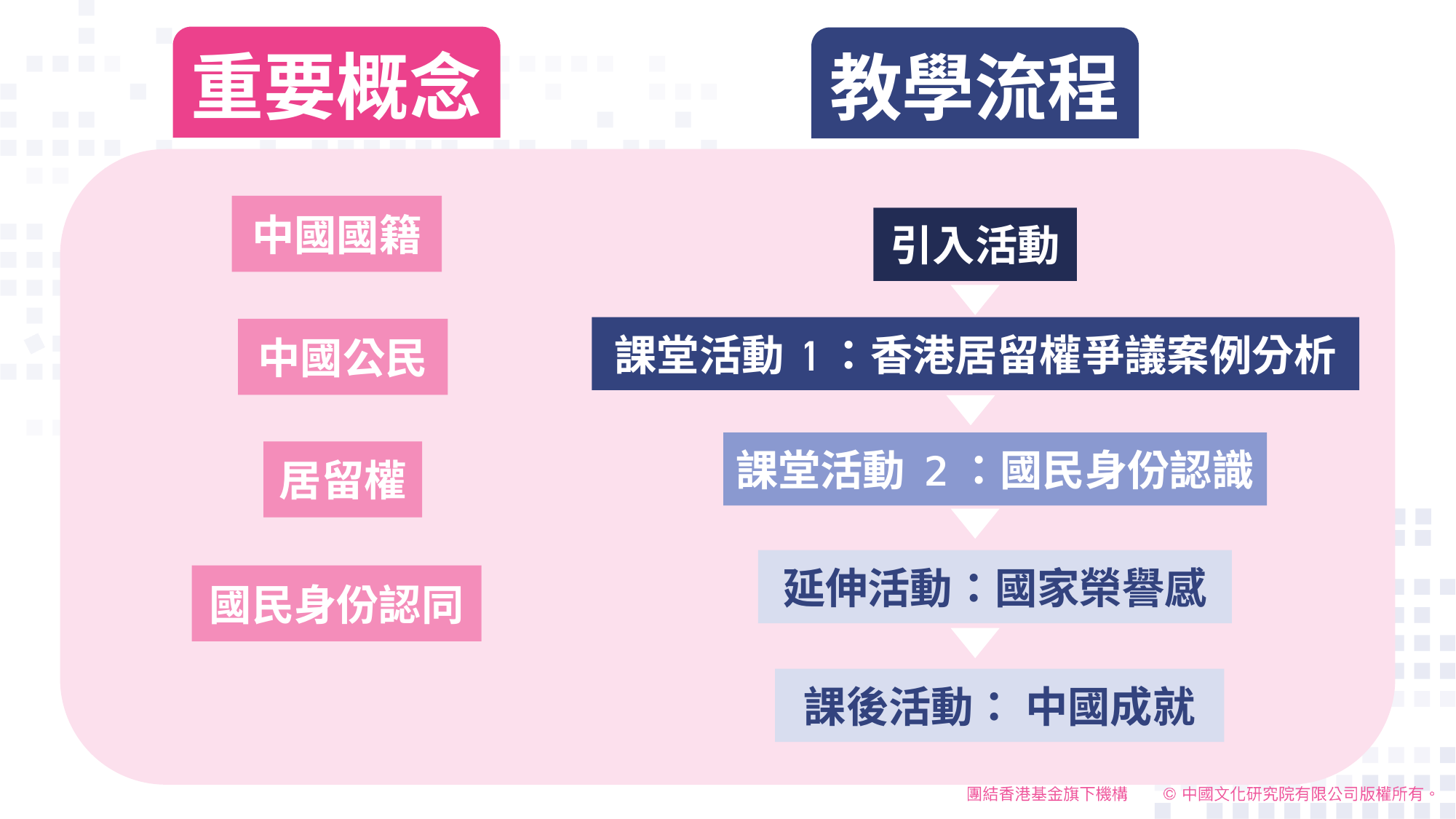

重要概念
教學流程

中國國籍
引入活動

課堂活動 1：香港居留權爭議案例分析
中國公民

課堂活動 2：國民身份認識
居留權

延伸活動：國家榮譽感
國民身份認同

課後活動： 中國成就